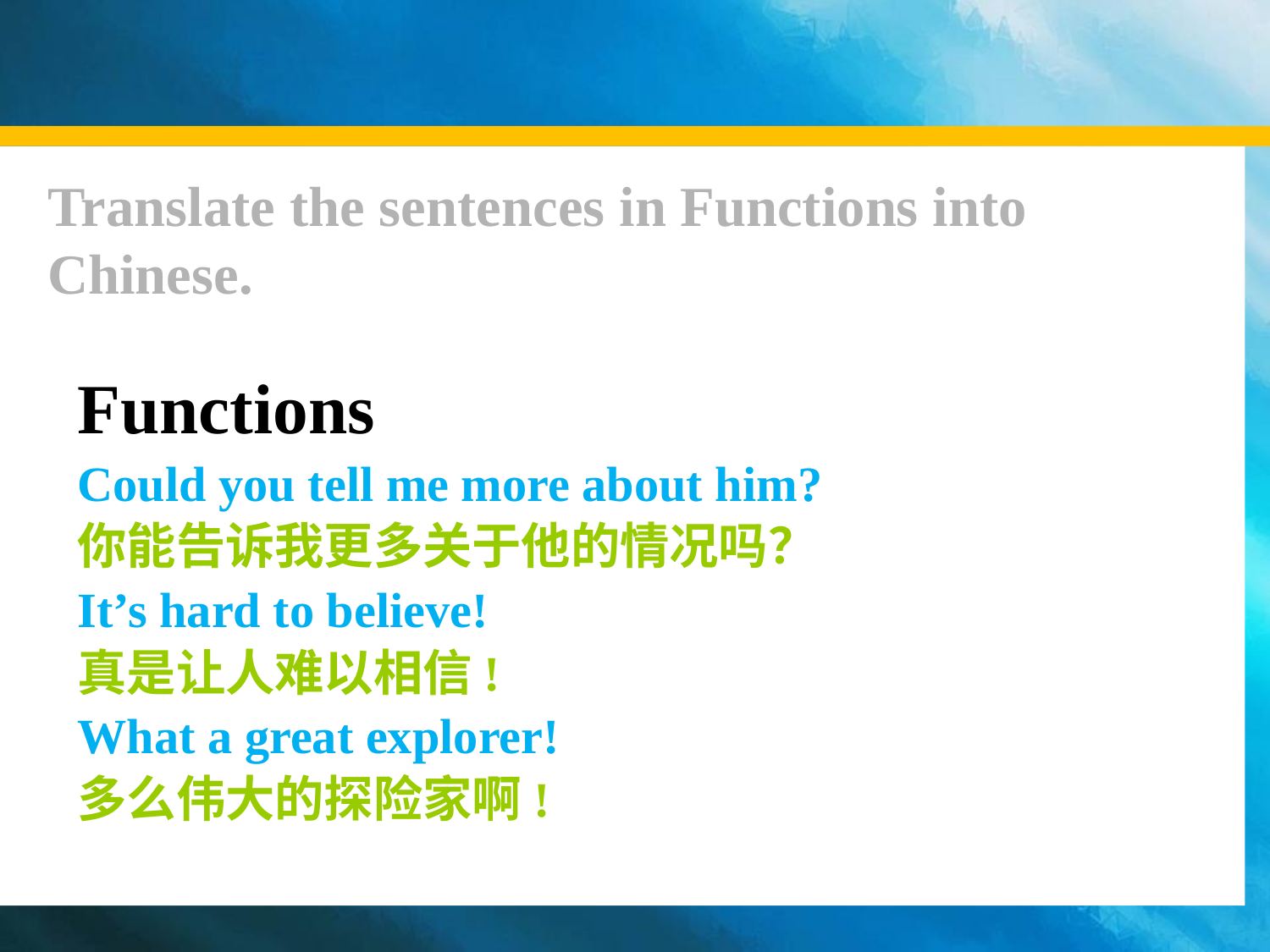

# Translate the sentences in Functions into Chinese.
Functions
Could you tell me more about him?
你能告诉我更多关于他的情况吗？
It’s hard to believe!
真是让人难以相信!
What a great explorer!
多么伟大的探险家啊!